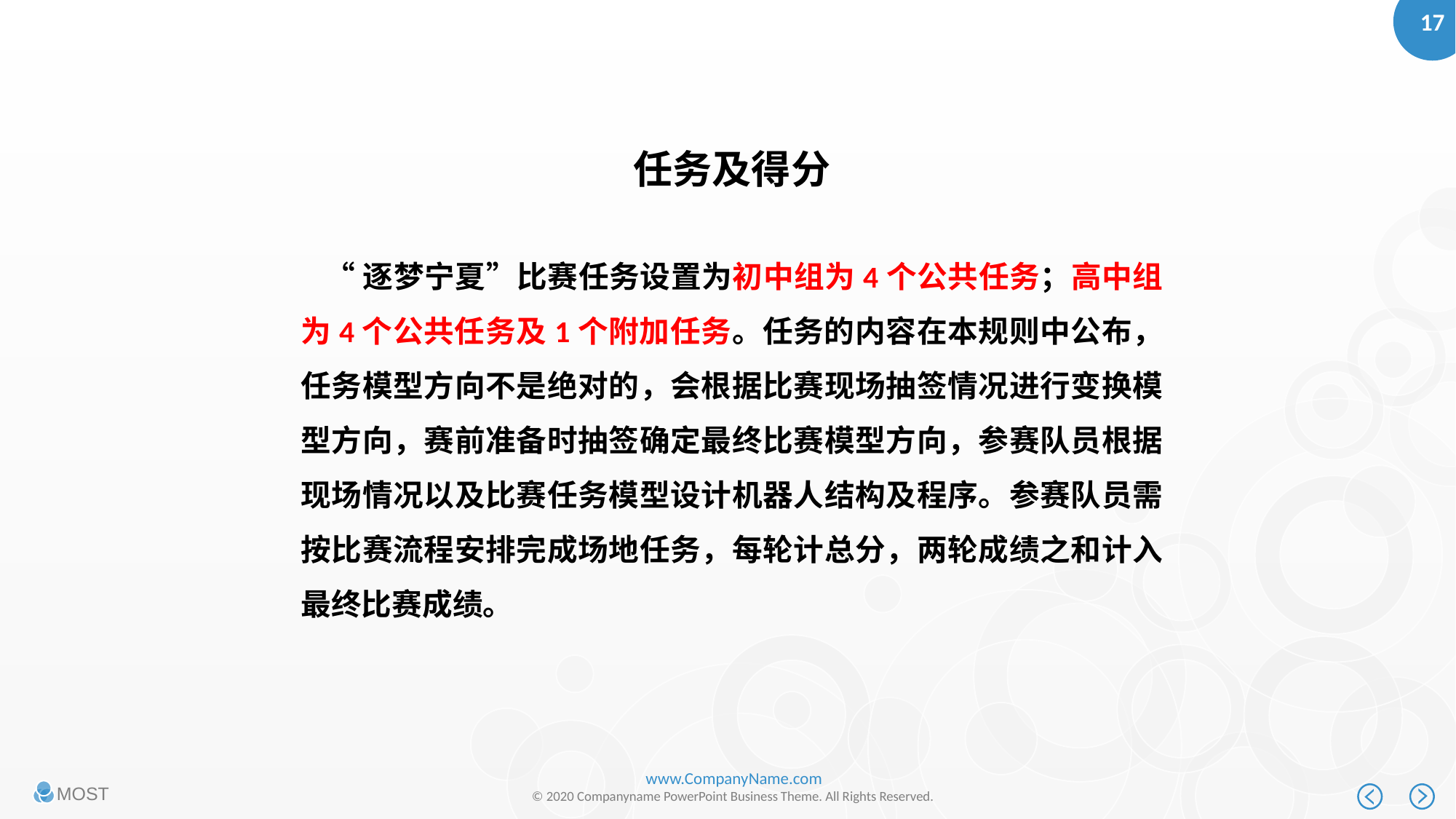

任务及得分
“逐梦宁夏”比赛任务设置为初中组为4个公共任务；高中组为4个公共任务及1个附加任务。任务的内容在本规则中公布，任务模型方向不是绝对的，会根据比赛现场抽签情况进行变换模型方向，赛前准备时抽签确定最终比赛模型方向，参赛队员根据现场情况以及比赛任务模型设计机器人结构及程序。参赛队员需按比赛流程安排完成场地任务，每轮计总分，两轮成绩之和计入最终比赛成绩。